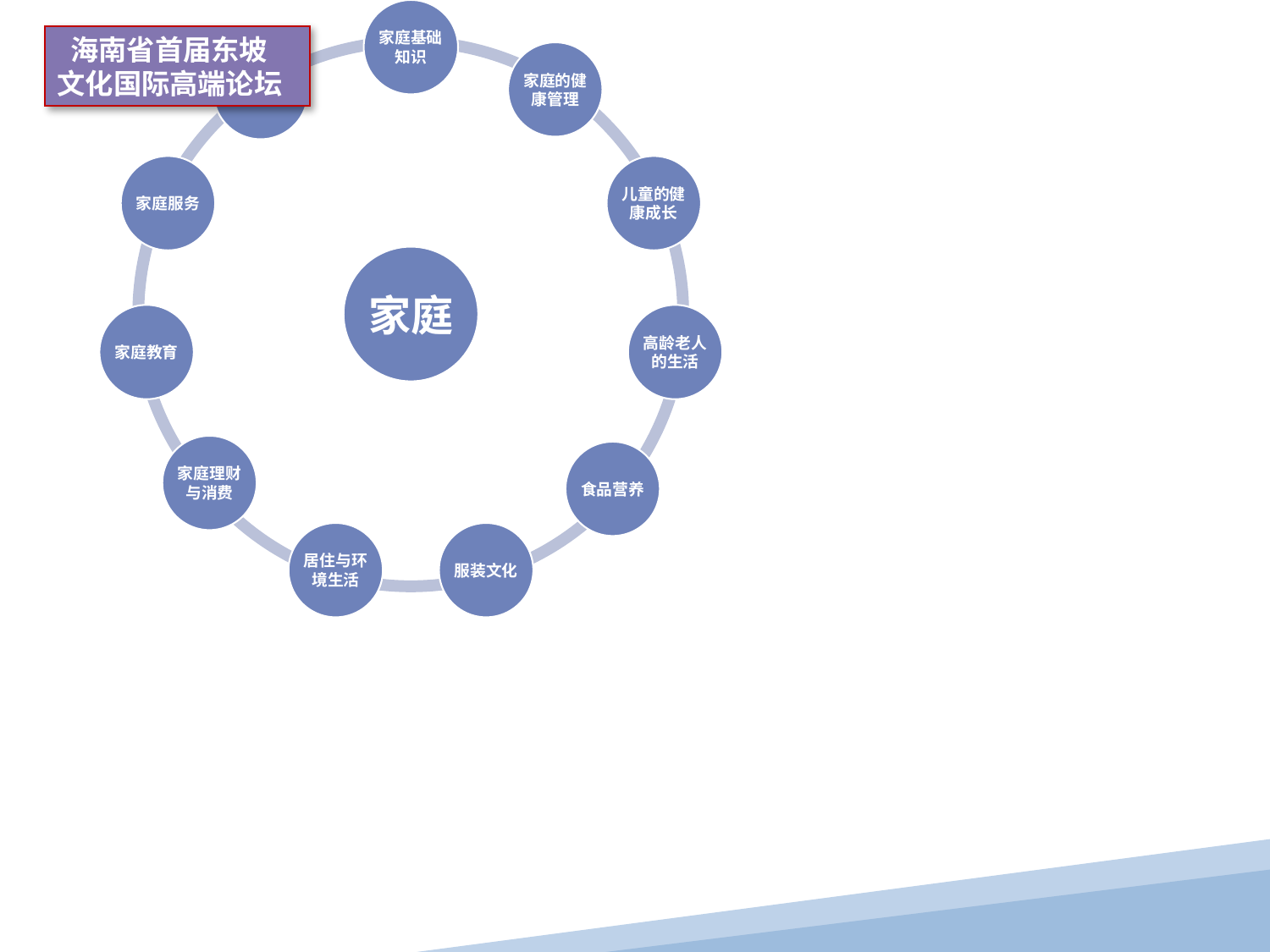

海南省首届东坡
文化国际高端论坛
家庭
家庭基础知识
家庭的健康管理
儿童的健康成长
高龄老人的生活
食品营养
服装文化
居住与环境生活
家庭理财与消费
家庭教育
家庭服务
家庭旅行